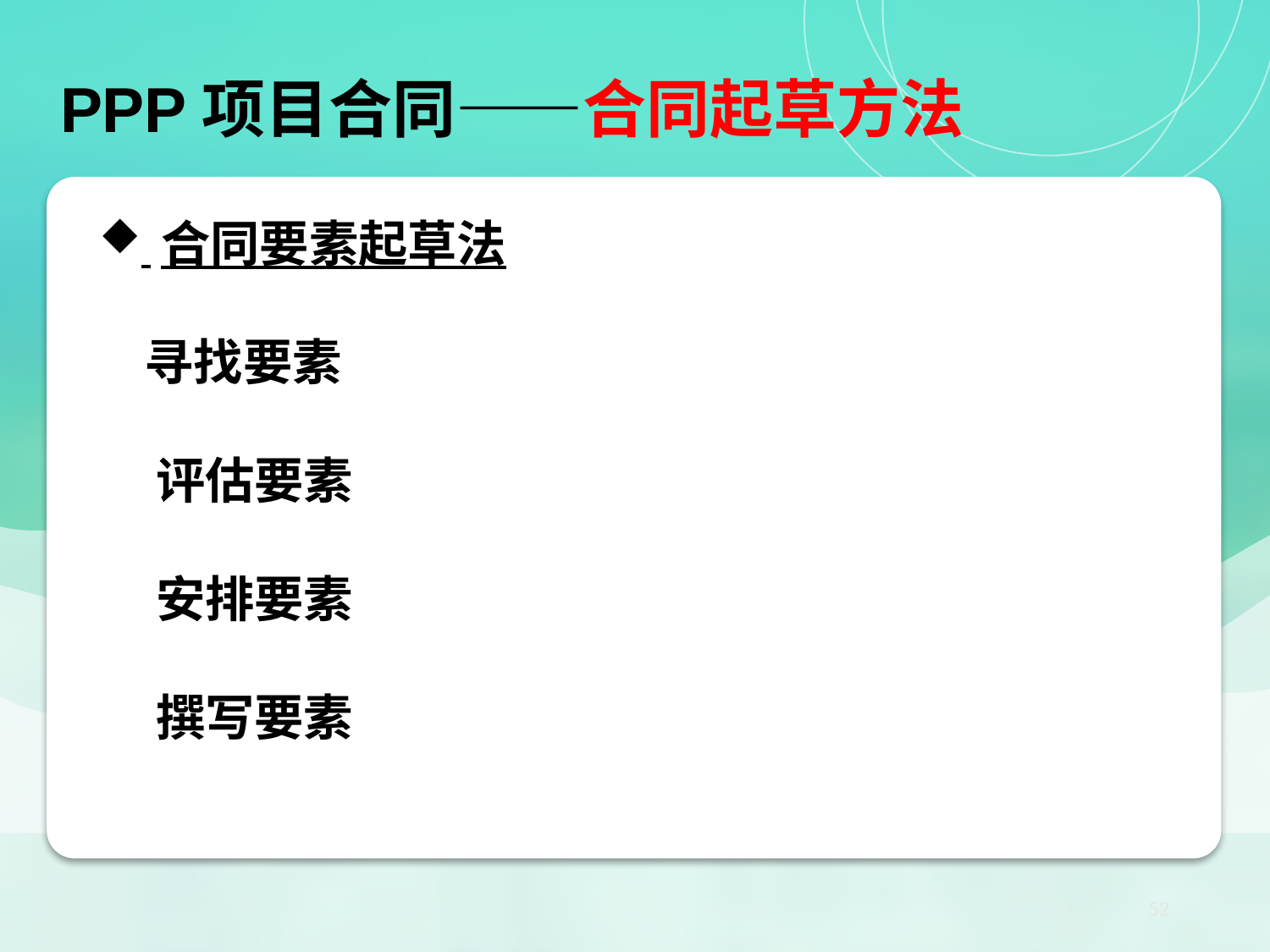

PPP项目合同——合同起草方法
【小结】PPP项目核心法律关系：项目合同
 合同要素起草法

   寻找要素

    评估要素

    安排要素

    撰写要素

52